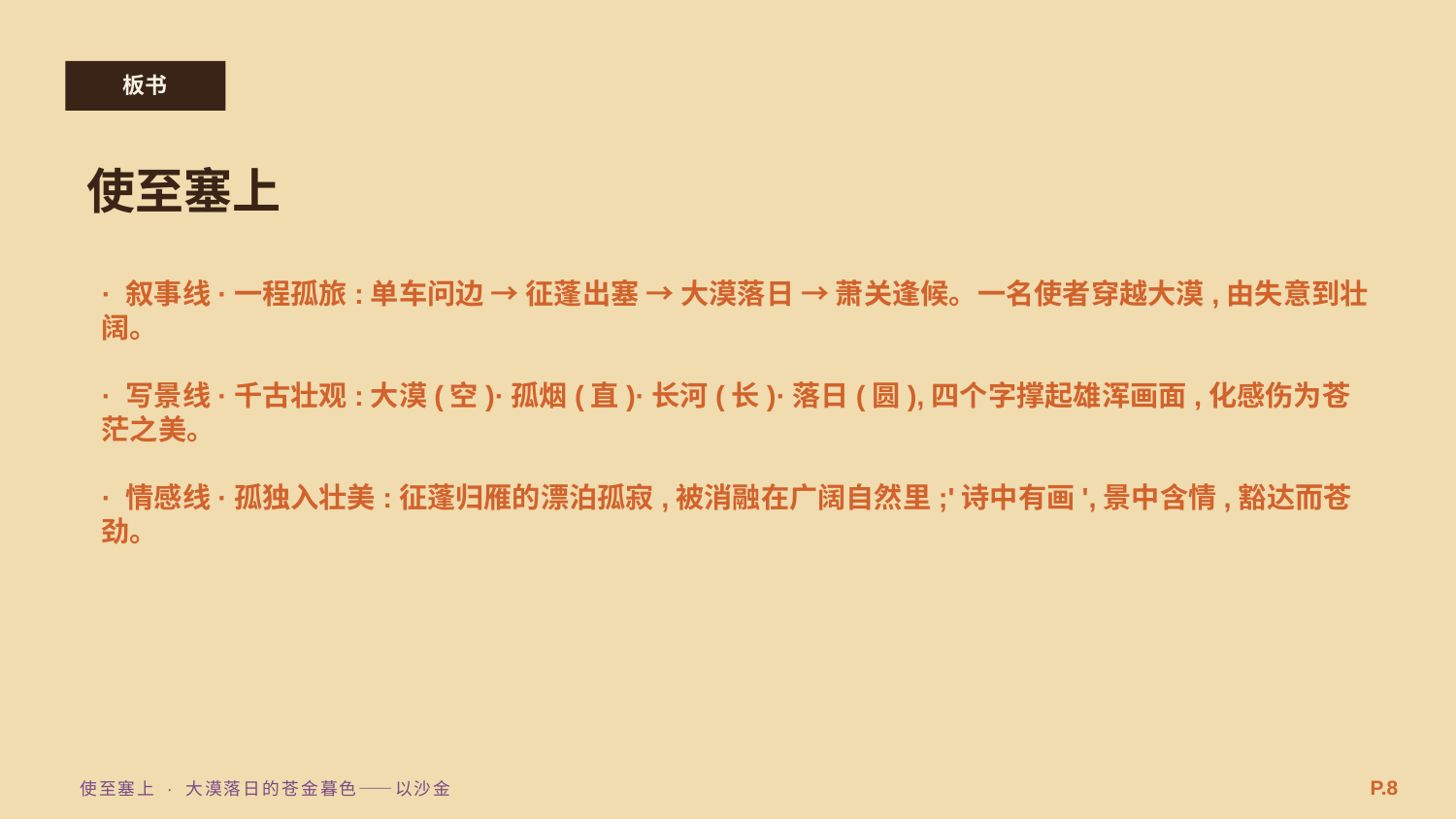

板书

使至塞上
· 叙事线·一程孤旅:单车问边 → 征蓬出塞 → 大漠落日 → 萧关逢候。一名使者穿越大漠,由失意到壮阔。
· 写景线·千古壮观:大漠(空)·孤烟(直)·长河(长)·落日(圆),四个字撑起雄浑画面,化感伤为苍茫之美。
· 情感线·孤独入壮美:征蓬归雁的漂泊孤寂,被消融在广阔自然里;'诗中有画',景中含情,豁达而苍劲。
P.8
使至塞上 · 大漠落日的苍金暮色——以沙金